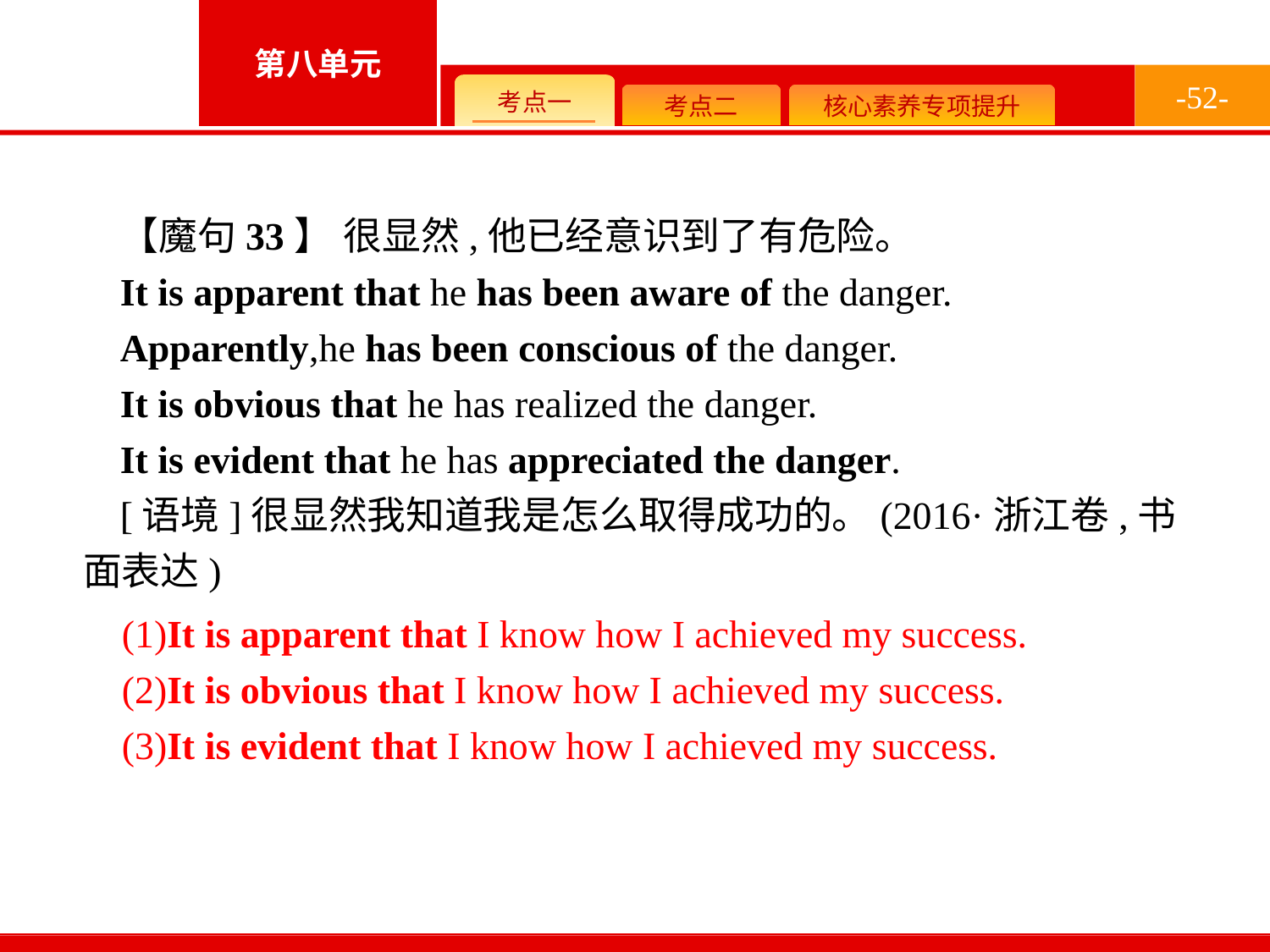

-52-
【魔句33】 很显然,他已经意识到了有危险。
It is apparent that he has been aware of the danger.
Apparently,he has been conscious of the danger.
It is obvious that he has realized the danger.
It is evident that he has appreciated the danger.
[语境]很显然我知道我是怎么取得成功的。(2016·浙江卷,书面表达)
(1)It is apparent that I know how I achieved my success.
(2)It is obvious that I know how I achieved my success.
(3)It is evident that I know how I achieved my success.